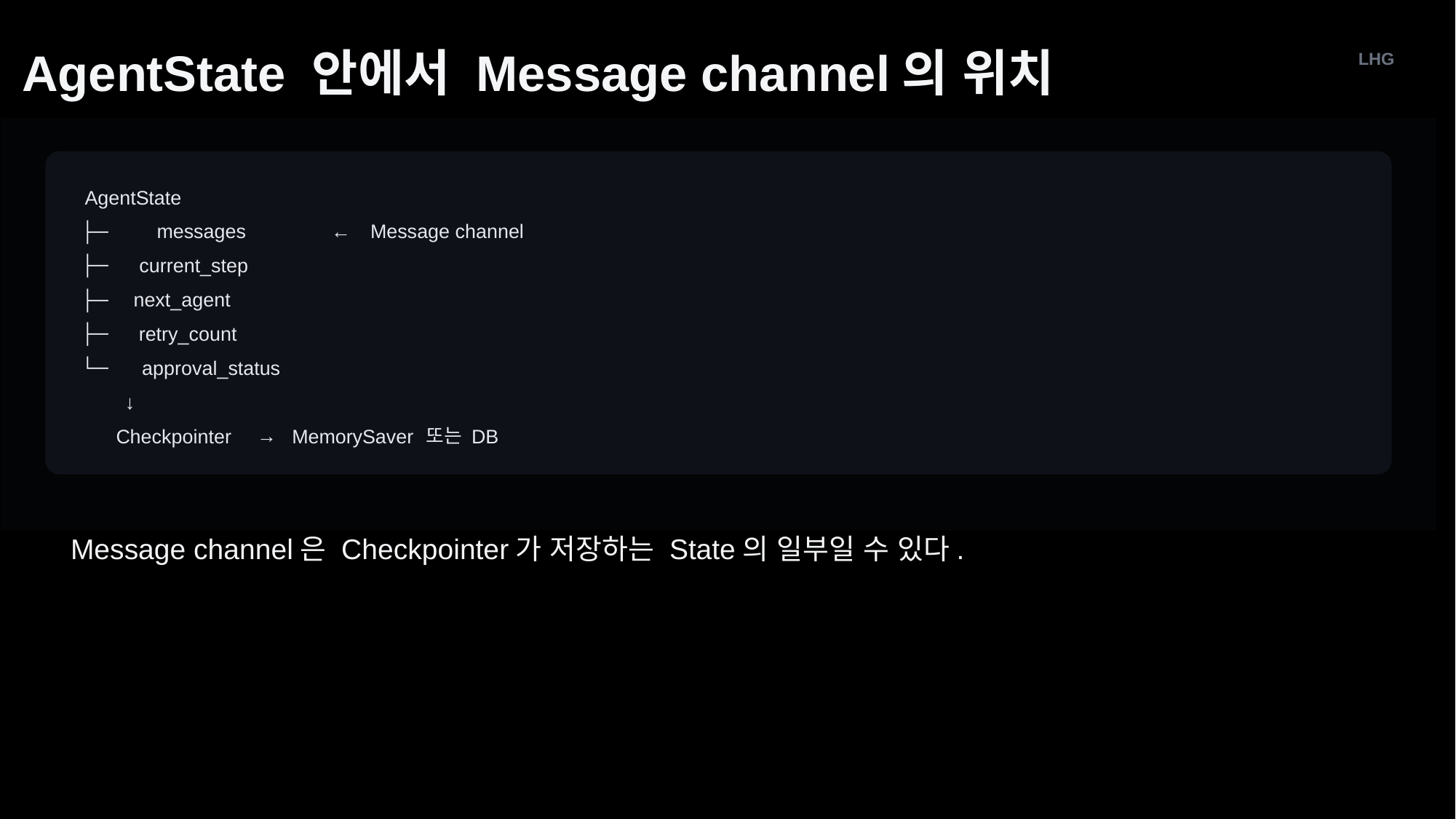

AgentState 안에서 Message channel의 위치
LHG

AgentState
├─
←
 messages
 Message channel
├─
 current_step
├─
 next_agent
├─
 retry_count
└─
 approval_status
        ↓
→
또는
   Checkpointer
 MemorySaver
 DB
Message channel은 Checkpointer가 저장하는 State의 일부일 수 있다.